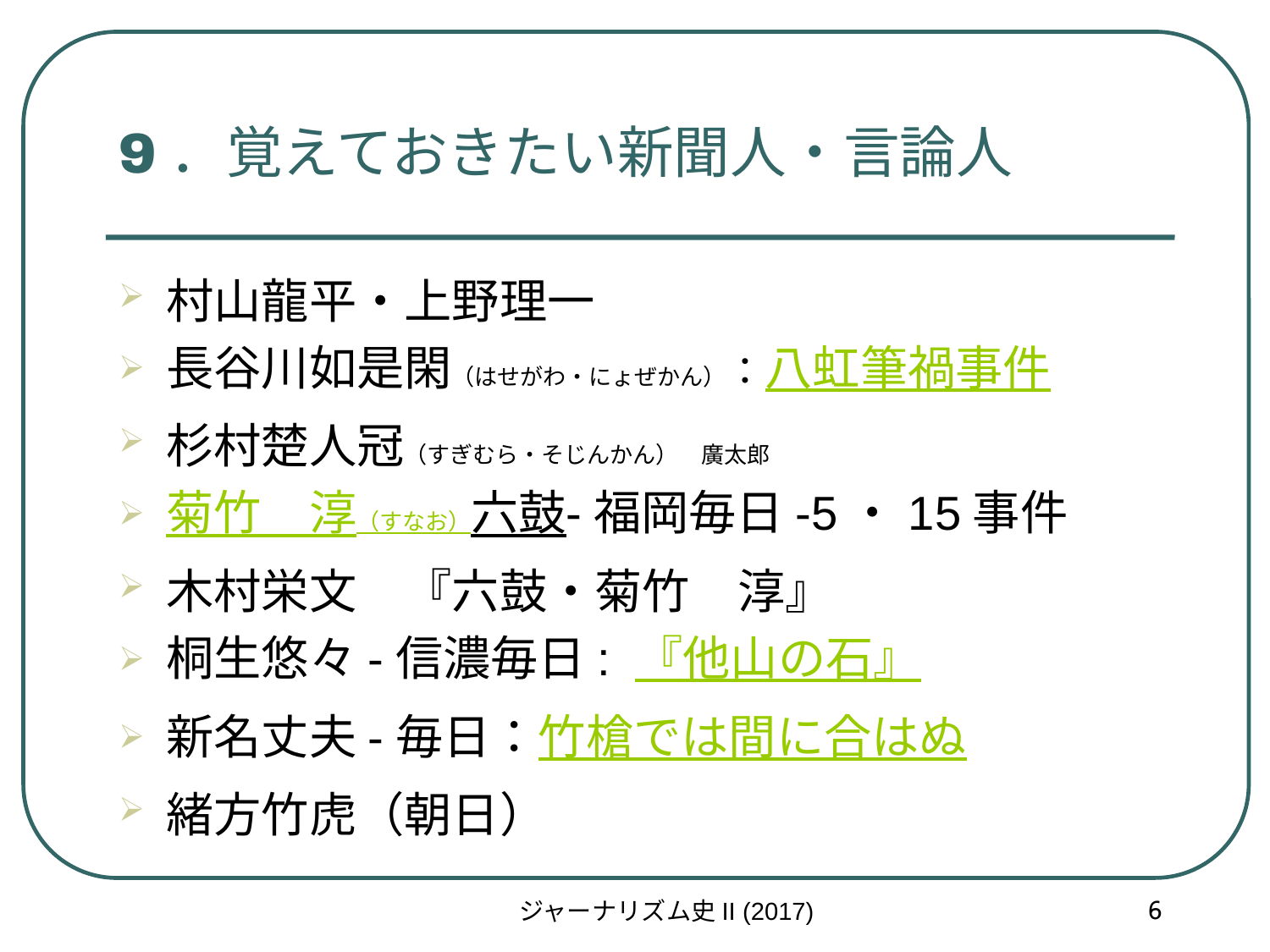

村山龍平・上野理一
長谷川如是閑（はせがわ・にょぜかん）：八虹筆禍事件
杉村楚人冠（すぎむら・そじんかん）　廣太郎
菊竹　淳（すなお）六鼓-福岡毎日-5・15事件
木村栄文　『六鼓・菊竹　淳』
桐生悠々-信濃毎日: 『他山の石』
新名丈夫-毎日：竹槍では間に合はぬ
緒方竹虎（朝日）
9．覚えておきたい新聞人・言論人
6
ジャーナリズム史II (2017)